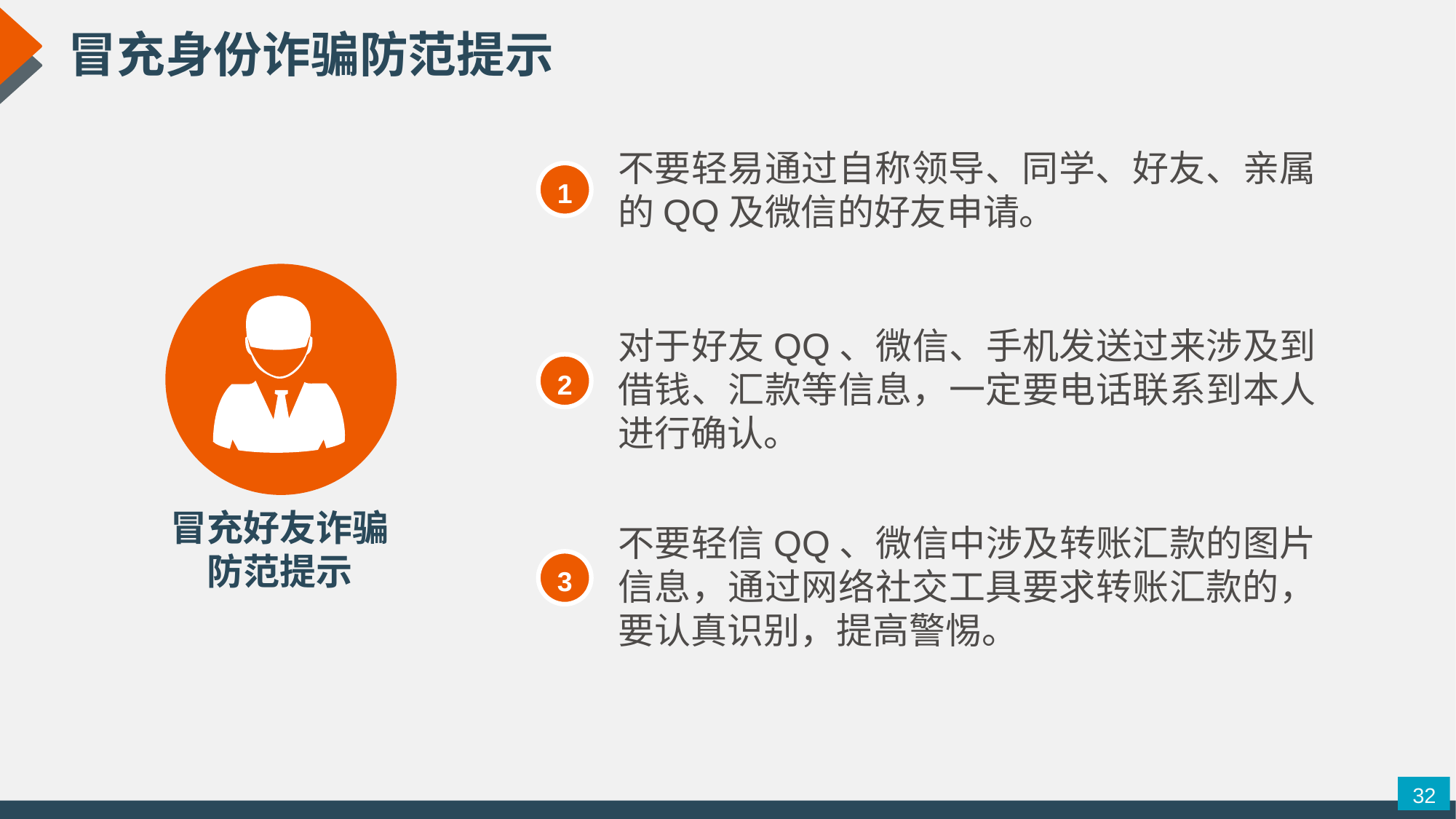

冒充身份诈骗防范提示

不要轻易通过自称领导、同学、好友、亲属的QQ及微信的好友申请。
1

对于好友QQ、微信、手机发送过来涉及到借钱、汇款等信息，一定要电话联系到本人进行确认。
2
冒充好友诈骗防范提示
不要轻信QQ、微信中涉及转账汇款的图片信息，通过网络社交工具要求转账汇款的，要认真识别，提高警惕。
3